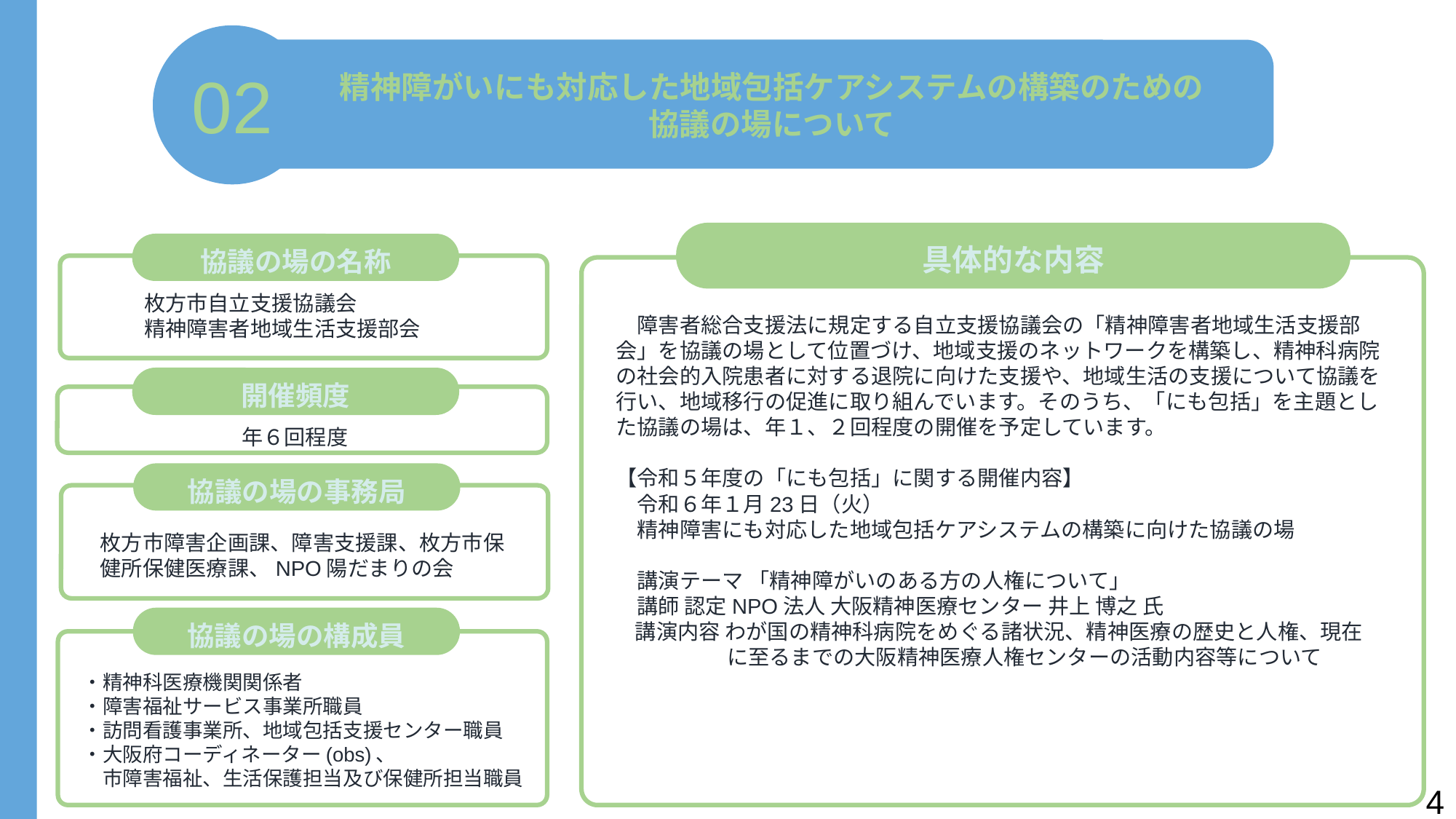

02

精神障がいにも対応した地域包括ケアシステムの構築のための
協議の場について
具体的な内容
協議の場の名称

枚方市自立支援協議会
精神障害者地域生活支援部会
　障害者総合支援法に規定する自立支援協議会の「精神障害者地域生活支援部会」を協議の場として位置づけ、地域支援のネットワークを構築し、精神科病院の社会的入院患者に対する退院に向けた支援や、地域生活の支援について協議を行い、地域移行の促進に取り組んでいます。そのうち、「にも包括」を主題とした協議の場は、年１、２回程度の開催を予定しています。

【令和５年度の「にも包括」に関する開催内容】
　令和６年１月23日（火）
　精神障害にも対応した地域包括ケアシステムの構築に向けた協議の場

　講演テーマ 「精神障がいのある方の人権について」
　講師 認定NPO法人 大阪精神医療センター 井上 博之 氏
   講演内容 わが国の精神科病院をめぐる諸状況、精神医療の歴史と人権、現在
　　　　　 に至るまでの大阪精神医療人権センターの活動内容等について
開催頻度

　　　年６回程度
協議の場の事務局

枚方市障害企画課、障害支援課、枚方市保健所保健医療課、NPO陽だまりの会
協議の場の構成員

・精神科医療機関関係者
・障害福祉サービス事業所職員
・訪問看護事業所、地域包括支援センター職員
・大阪府コーディネーター(obs)、
　市障害福祉、生活保護担当及び保健所担当職員